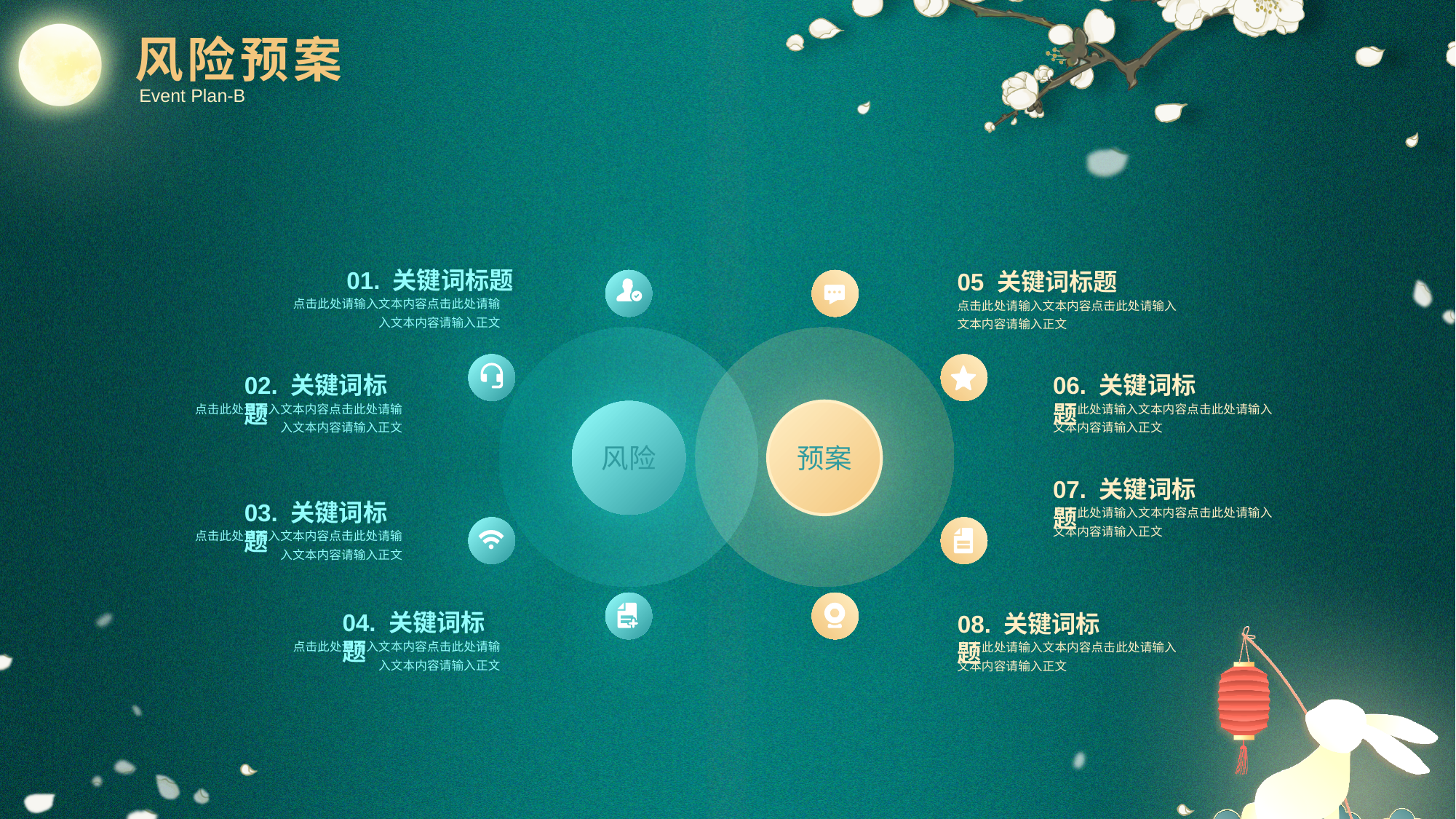

风险预案
Event Plan-B
01. 关键词标题
05 关键词标题

点击此处请输入文本内容点击此处请输入文本内容请输入正文
点击此处请输入文本内容点击此处请输入文本内容请输入正文

02. 关键词标题
06. 关键词标题
点击此处请输入文本内容点击此处请输入文本内容请输入正文
点击此处请输入文本内容点击此处请输入文本内容请输入正文
风险
预案
07. 关键词标题
03. 关键词标题
点击此处请输入文本内容点击此处请输入文本内容请输入正文

点击此处请输入文本内容点击此处请输入文本内容请输入正文

04. 关键词标题
08. 关键词标题
点击此处请输入文本内容点击此处请输入文本内容请输入正文
点击此处请输入文本内容点击此处请输入文本内容请输入正文